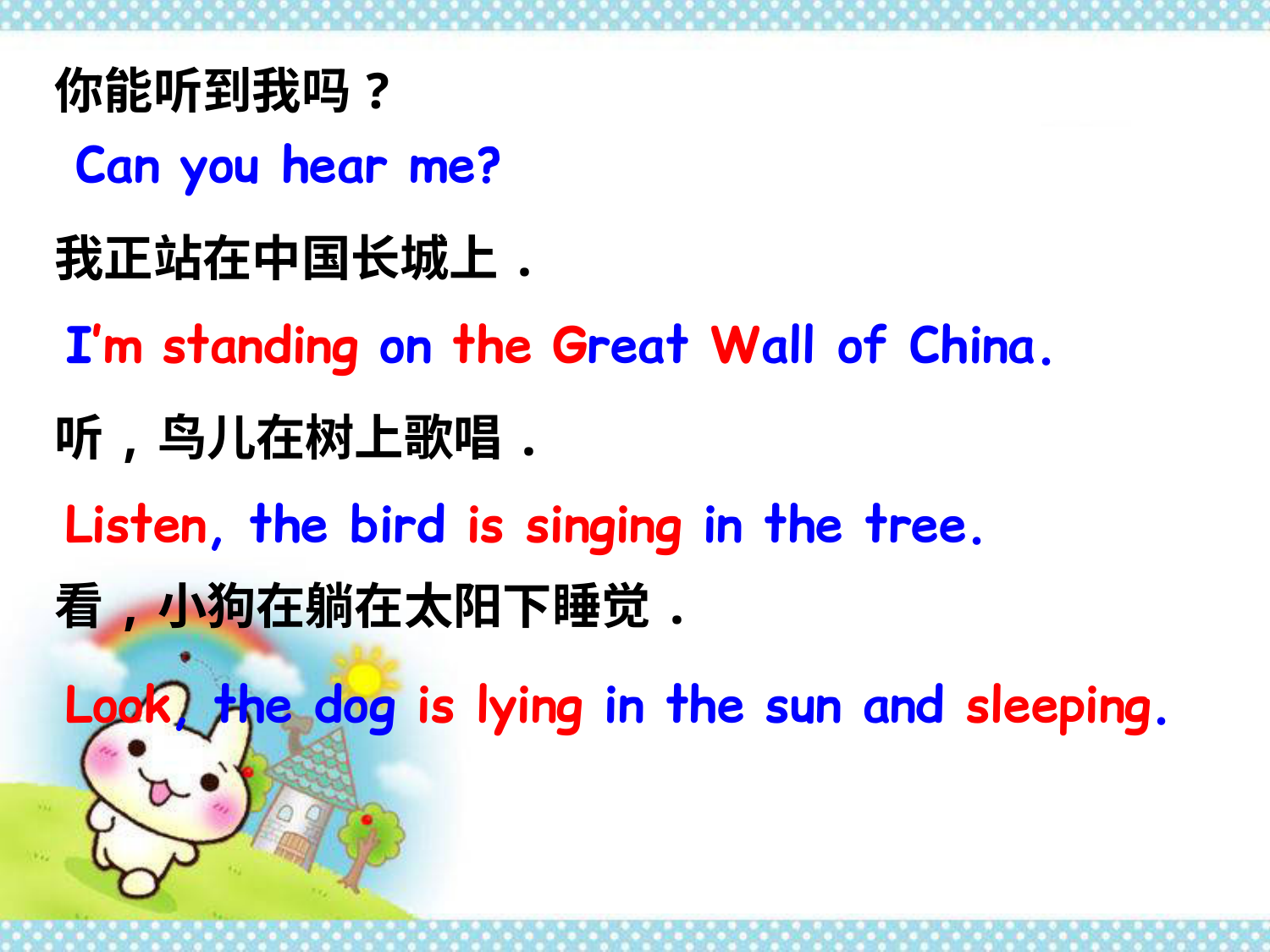

你能听到我吗?

我正站在中国长城上.

听,鸟儿在树上歌唱.

看,小狗在躺在太阳下睡觉.
Can you hear me?
I’m standing on the Great Wall of China.
Listen, the bird is singing in the tree.
Look, the dog is lying in the sun and sleeping.